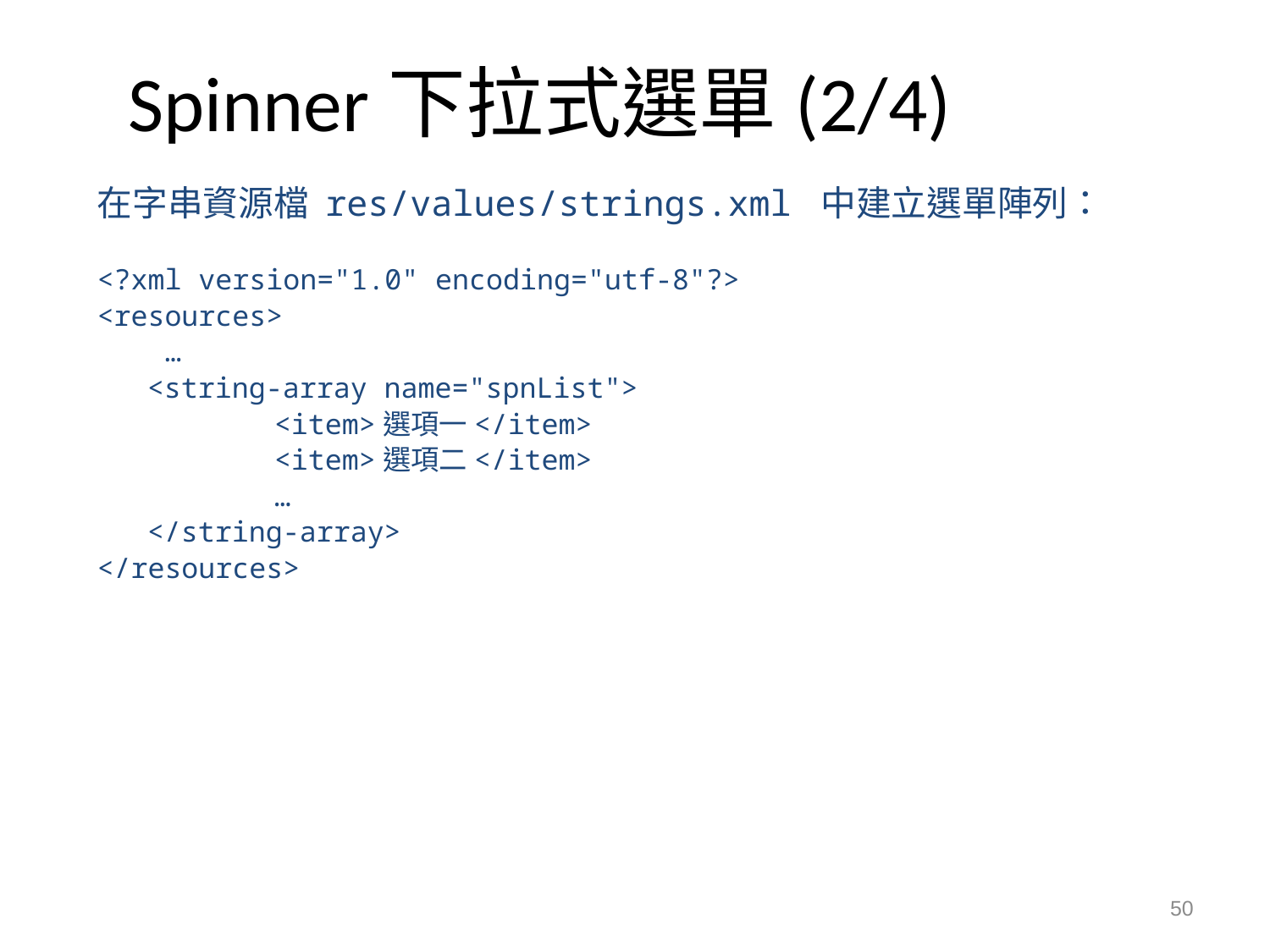

# Spinner下拉式選單(2/4)
在字串資源檔 res/values/strings.xml 中建立選單陣列：

<?xml version="1.0" encoding="utf-8"?>
<resources>
    …
	<string-array name="spnList">
		<item>選項一</item>
		<item>選項二</item>
		…
	</string-array>
</resources>
50